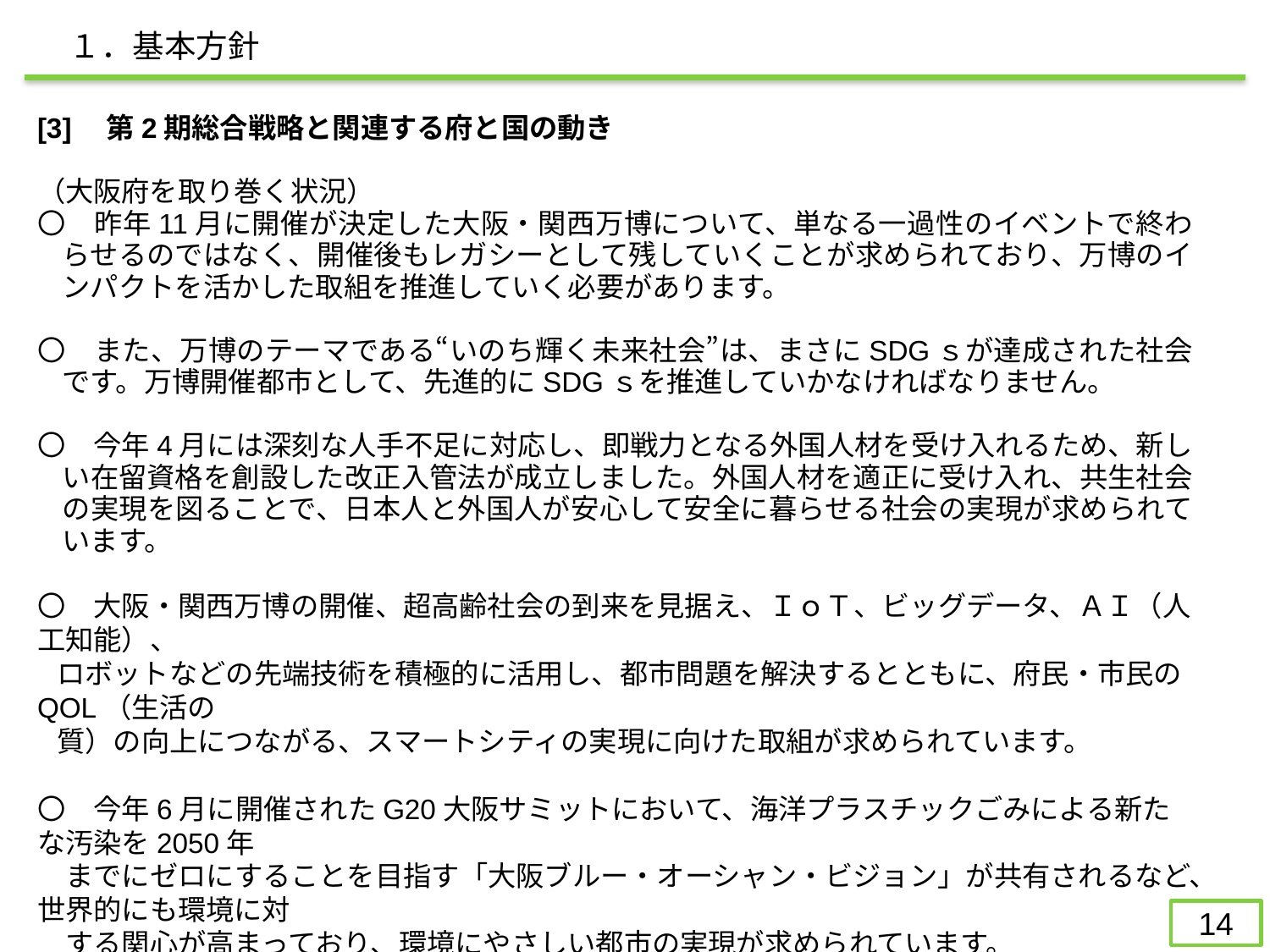

１．基本方針
[3]　第2期総合戦略と関連する府と国の動き

（大阪府を取り巻く状況）
〇　昨年11月に開催が決定した大阪・関西万博について、単なる一過性のイベントで終わらせるのではなく、開催後もレガシーとして残していくことが求められており、万博のインパクトを活かした取組を推進していく必要があります。

〇　また、万博のテーマである“いのち輝く未来社会”は、まさにSDGｓが達成された社会です。万博開催都市として、先進的にSDGｓを推進していかなければなりません。

〇　今年4月には深刻な人手不足に対応し、即戦力となる外国人材を受け入れるため、新しい在留資格を創設した改正入管法が成立しました。外国人材を適正に受け入れ、共生社会の実現を図ることで、日本人と外国人が安心して安全に暮らせる社会の実現が求められています。

〇　大阪・関西万博の開催、超高齢社会の到来を見据え、ＩｏＴ、ビッグデータ、ＡＩ（人工知能）、
  ロボットなどの先端技術を積極的に活用し、都市問題を解決するとともに、府民・市民のQOL（生活の
  質）の向上につながる、スマートシティの実現に向けた取組が求められています。

〇　今年6月に開催されたG20大阪サミットにおいて、海洋プラスチックごみによる新たな汚染を2050年
　までにゼロにすることを目指す「大阪ブルー・オーシャン・ビジョン」が共有されるなど、世界的にも環境に対
　する関心が高まっており、環境にやさしい都市の実現が求められています。
14